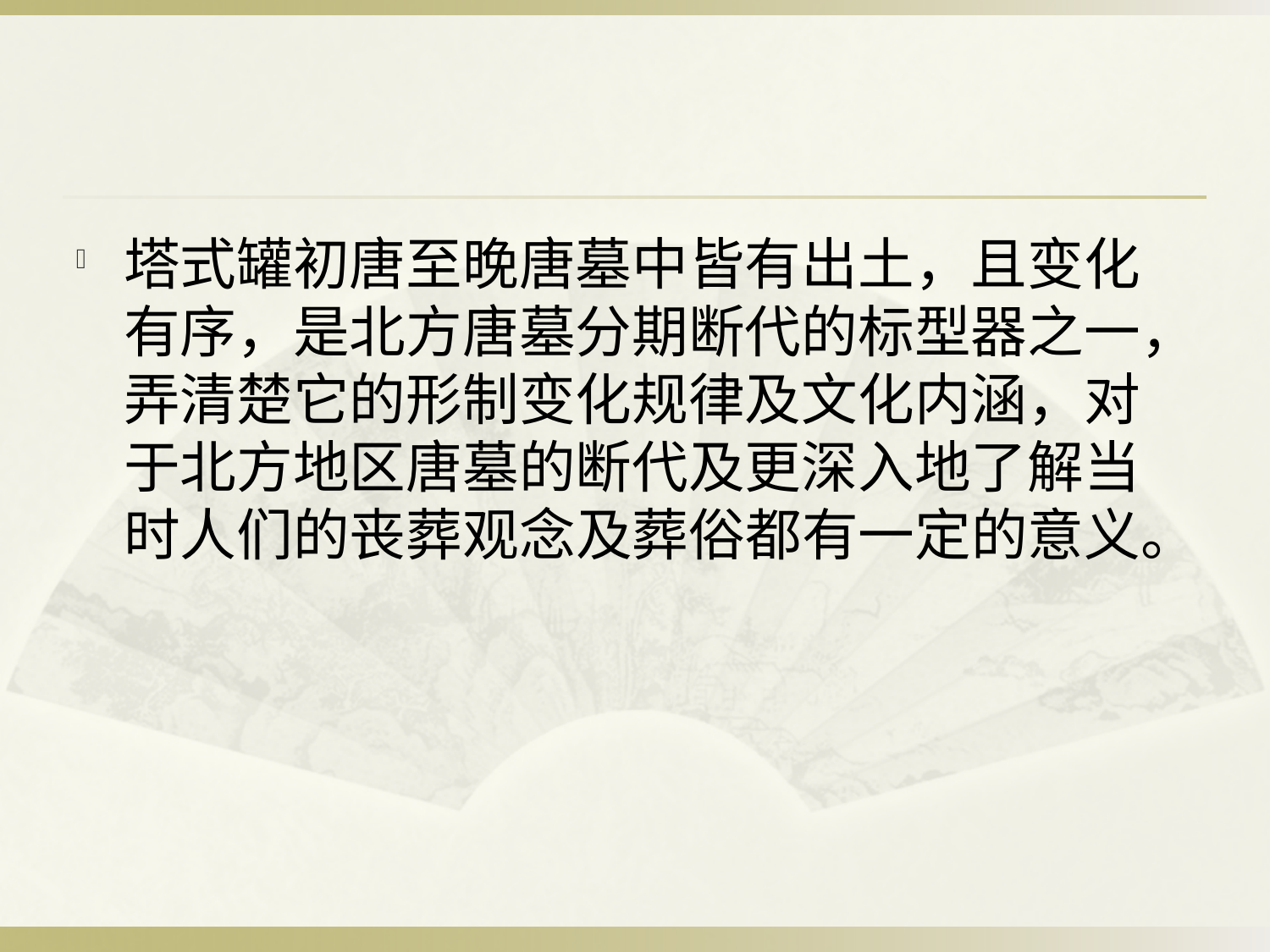

#
塔式罐初唐至晚唐墓中皆有出土，且变化有序，是北方唐墓分期断代的标型器之一，弄清楚它的形制变化规律及文化内涵，对于北方地区唐墓的断代及更深入地了解当时人们的丧葬观念及葬俗都有一定的意义。